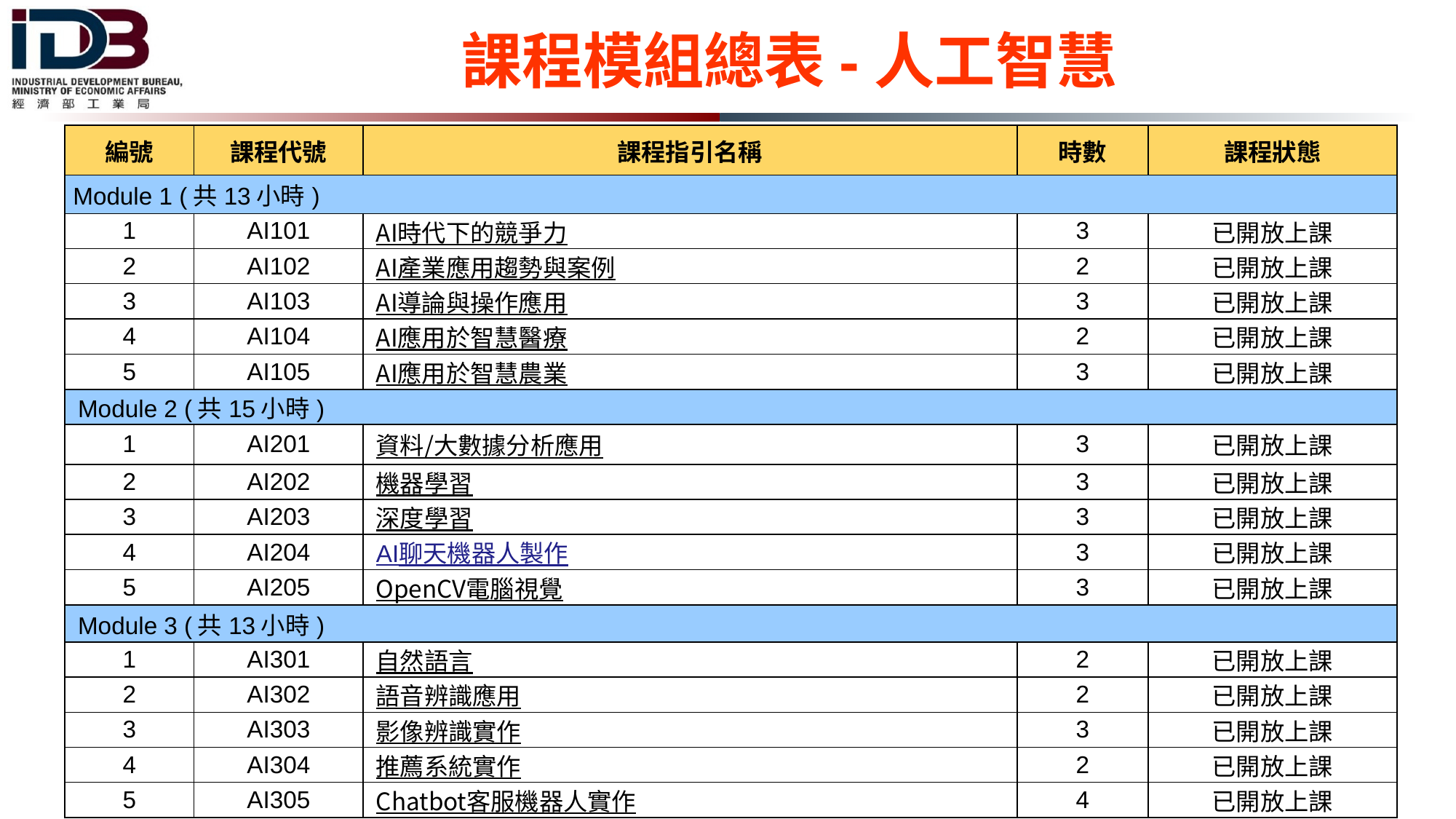

# 課程模組總表-人工智慧
| 編號 | 課程代號 | 課程指引名稱 | 時數 | 課程狀態 |
| --- | --- | --- | --- | --- |
| Module 1 (共13小時) |  |  |  |  |
| 1 | AI101 | AI時代下的競爭力 | 3 | 已開放上課 |
| 2 | AI102 | AI產業應用趨勢與案例 | 2 | 已開放上課 |
| 3 | AI103 | AI導論與操作應用 | 3 | 已開放上課 |
| 4 | AI104 | AI應用於智慧醫療 | 2 | 已開放上課 |
| 5 | AI105 | AI應用於智慧農業 | 3 | 已開放上課 |
| Module 2 (共15小時) |  |  |  |  |
| 1 | AI201 | 資料/大數據分析應用 | 3 | 已開放上課 |
| 2 | AI202 | 機器學習 | 3 | 已開放上課 |
| 3 | AI203 | 深度學習 | 3 | 已開放上課 |
| 4 | AI204 | AI聊天機器人製作 | 3 | 已開放上課 |
| 5 | AI205 | OpenCV電腦視覺 | 3 | 已開放上課 |
| Module 3 (共13小時) |  |  |  |  |
| 1 | AI301 | 自然語言 | 2 | 已開放上課 |
| 2 | AI302 | 語音辨識應用 | 2 | 已開放上課 |
| 3 | AI303 | 影像辨識實作 | 3 | 已開放上課 |
| 4 | AI304 | 推薦系統實作 | 2 | 已開放上課 |
| 5 | AI305 | Chatbot客服機器人實作 | 4 | 已開放上課 |